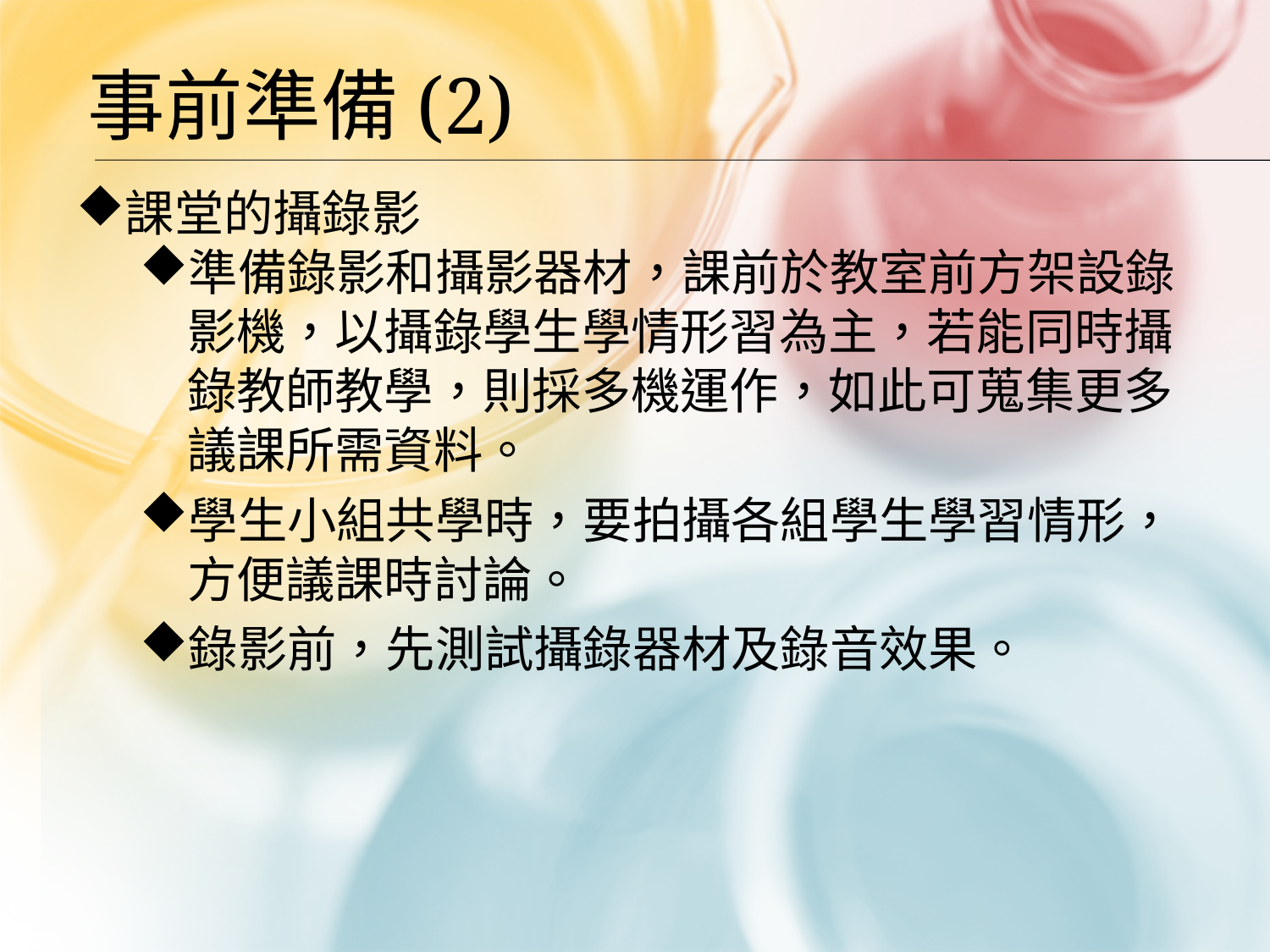

# 事前準備(2)
課堂的攝錄影
準備錄影和攝影器材，課前於教室前方架設錄影機，以攝錄學生學情形習為主，若能同時攝錄教師教學，則採多機運作，如此可蒐集更多議課所需資料。
學生小組共學時，要拍攝各組學生學習情形，方便議課時討論。
錄影前，先測試攝錄器材及錄音效果。